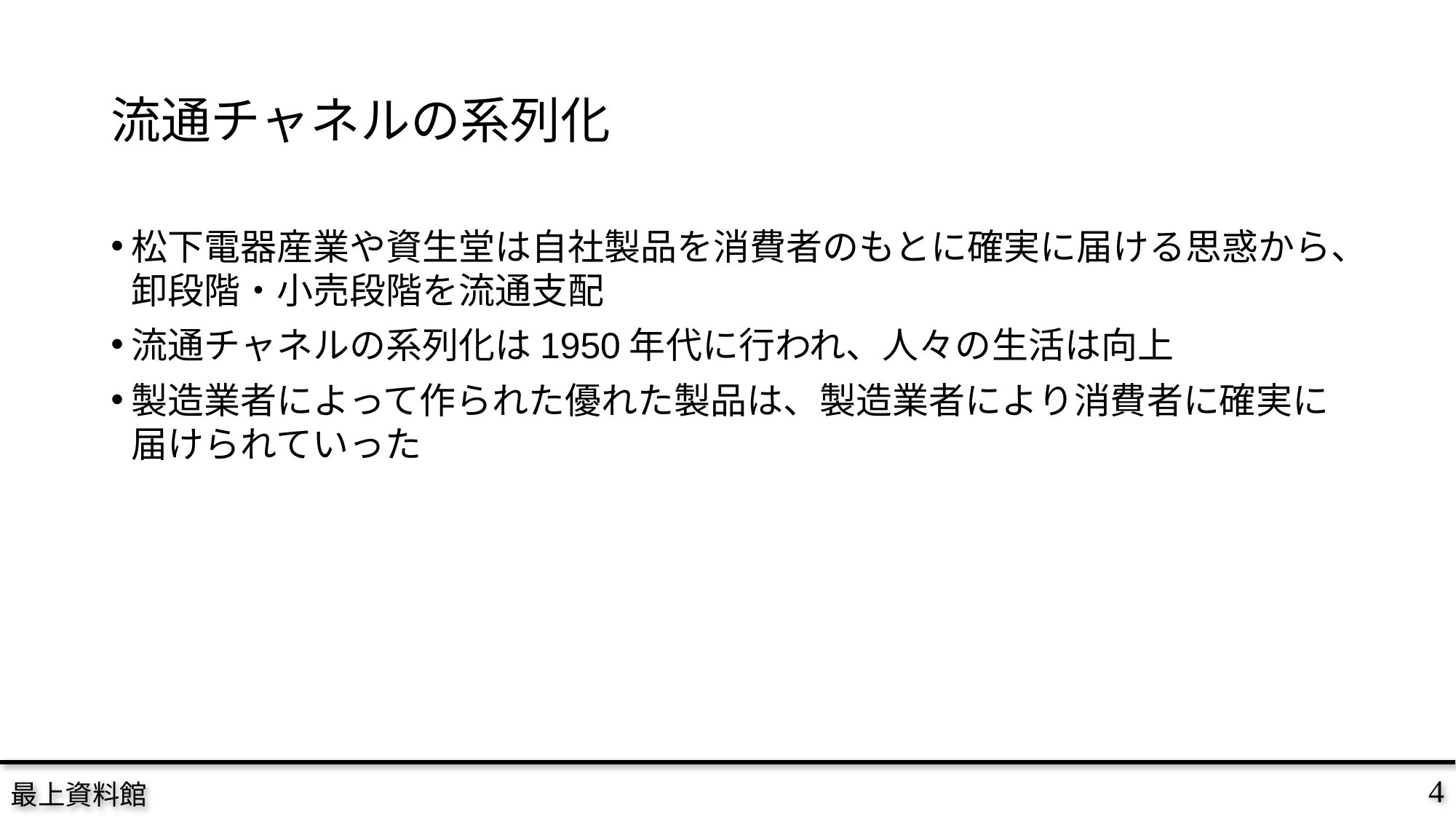

# 流通チャネルの系列化
松下電器産業や資生堂は自社製品を消費者のもとに確実に届ける思惑から、卸段階・小売段階を流通支配
流通チャネルの系列化は1950年代に行われ、人々の生活は向上
製造業者によって作られた優れた製品は、製造業者により消費者に確実に届けられていった